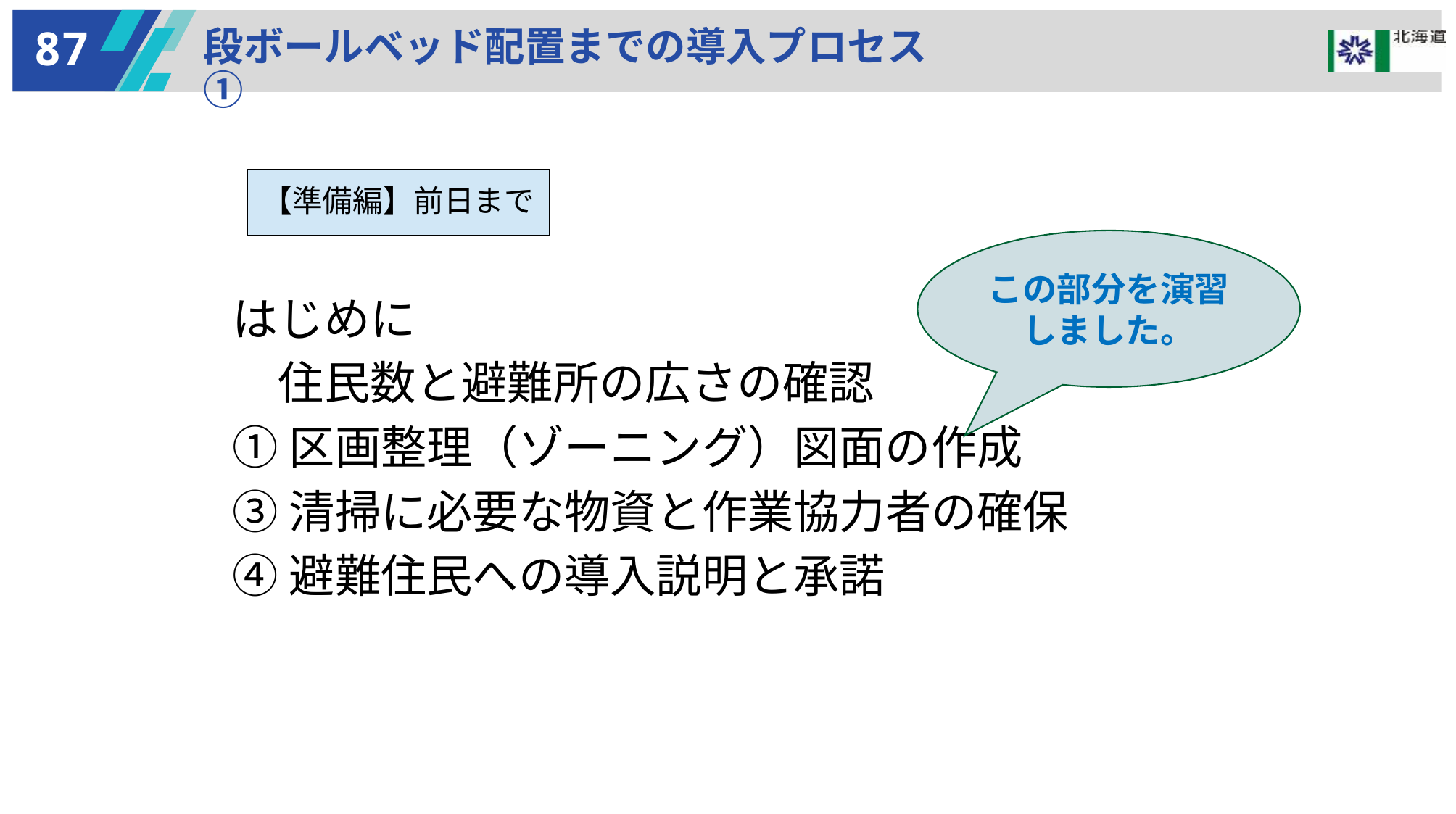

87
段ボールベッド配置までの導入プロセス①

【準備編】前日まで
この部分を演習しました。
はじめに
　住民数と避難所の広さの確認
①区画整理（ゾーニング）図面の作成
③清掃に必要な物資と作業協力者の確保
④避難住民への導入説明と承諾